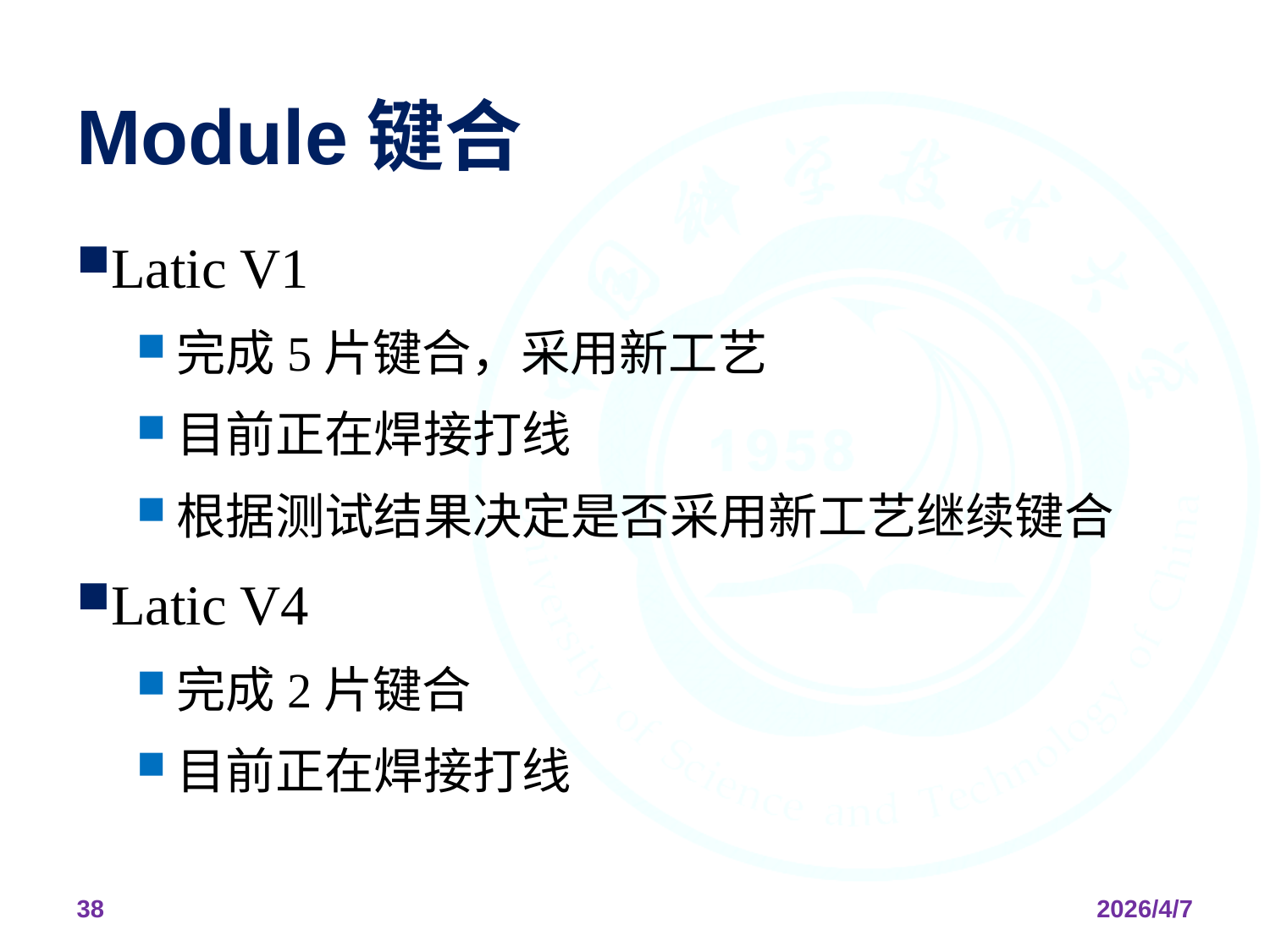

# Module键合
Latic V1
完成5片键合，采用新工艺
目前正在焊接打线
根据测试结果决定是否采用新工艺继续键合
Latic V4
完成2片键合
目前正在焊接打线
38
2026/4/7